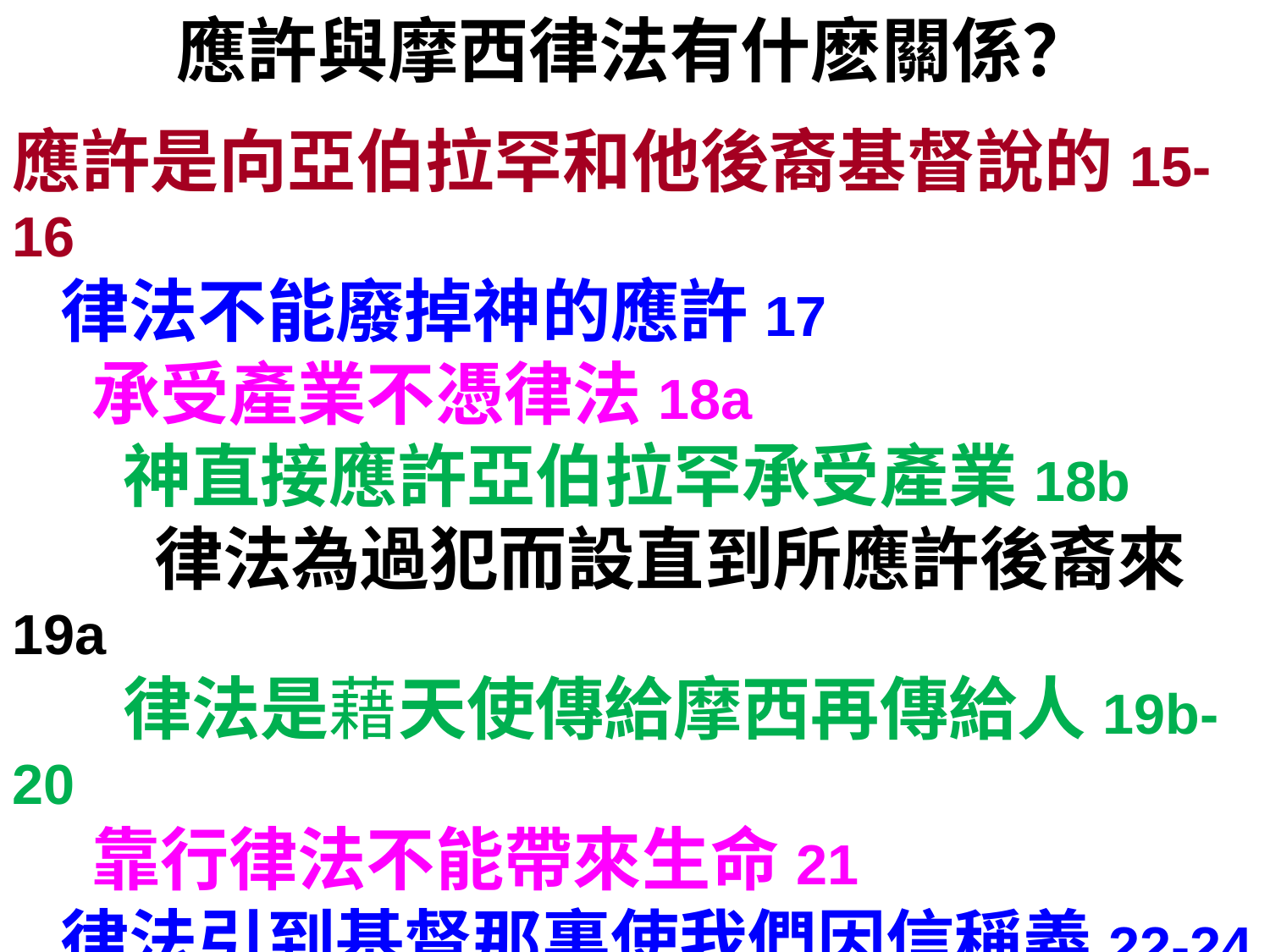

應許與摩西律法有什麽關係？
應許是向亞伯拉罕和他後裔基督說的15-16
  律法不能廢掉神的應許17
    承受產業不憑律法18a
      神直接應許亞伯拉罕承受產業18b
        律法為過犯而設直到所應許後裔來19a
      律法是藉天使傳給摩西再傳給人19b-20
    靠行律法不能帶來生命21
  律法引到基督那裏使我們因信稱義22-24
歸入基督都是神的兒女、亞伯拉罕後裔、應許的繼承人25-29